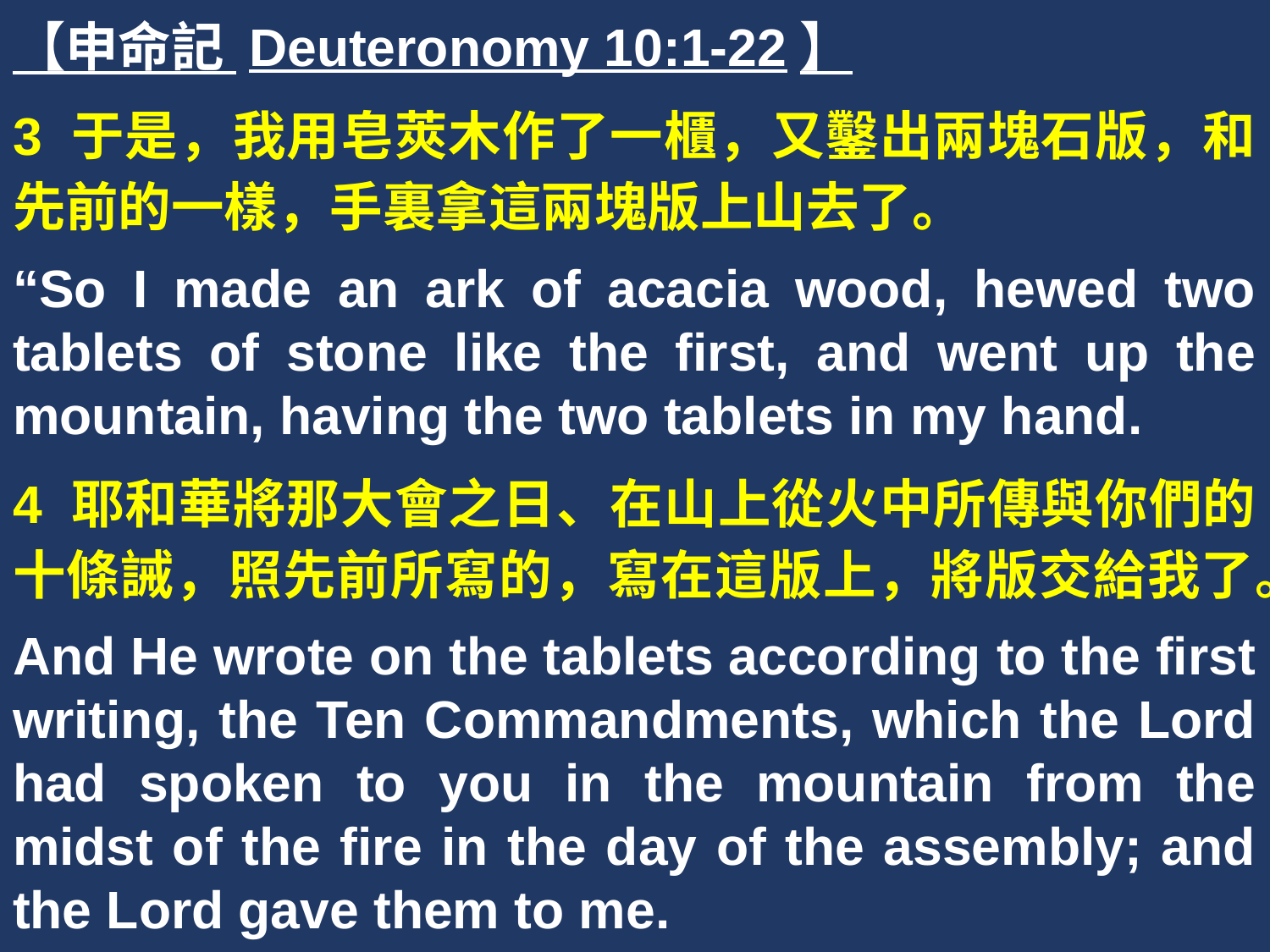

【申命記 Deuteronomy 10:1-22】
3 于是，我用皂莢木作了一櫃，又鑿出兩塊石版，和先前的一樣，手裏拿這兩塊版上山去了。
“So I made an ark of acacia wood, hewed two tablets of stone like the first, and went up the mountain, having the two tablets in my hand.
4 耶和華將那大會之日、在山上從火中所傳與你們的十條誡，照先前所寫的，寫在這版上，將版交給我了。
And He wrote on the tablets according to the first writing, the Ten Commandments, which the Lord had spoken to you in the mountain from the midst of the fire in the day of the assembly; and the Lord gave them to me.